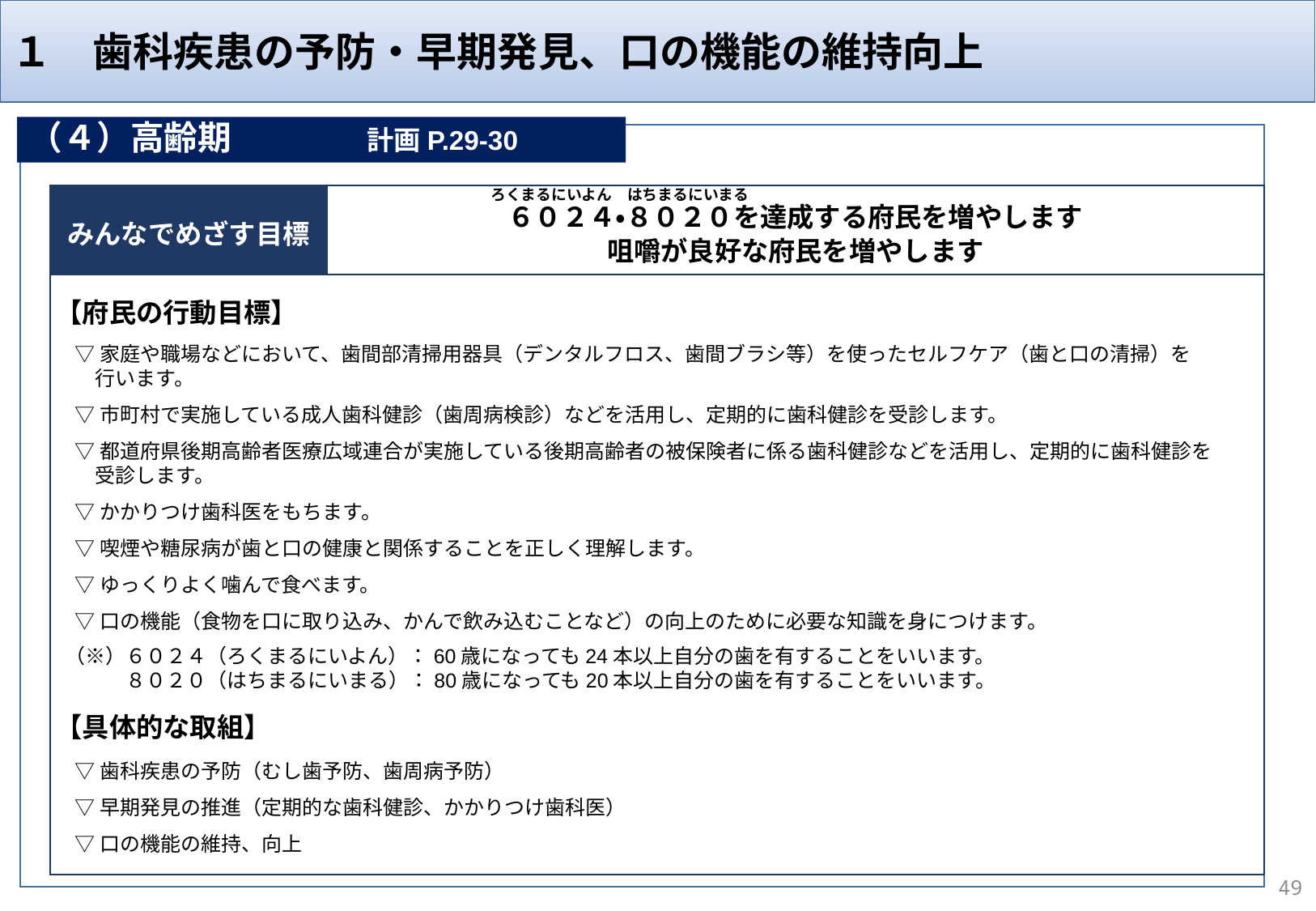

１　歯科疾患の予防・早期発見、口の機能の維持向上
（４）高齢期　　　　計画P.29-30
計画Ｐ59
ろくまるにいよん
はちまるにいまる
みんなでめざす目標
６０２４・８０２０を達成する府民を増やします
咀嚼が良好な府民を増やします

【府民の行動目標】
▽家庭や職場などにおいて、歯間部清掃用器具（デンタルフロス、歯間ブラシ等）を使ったセルフケア（歯と口の清掃）を
　行います。

▽市町村で実施している成人歯科健診（歯周病検診）などを活用し、定期的に歯科健診を受診します。

▽都道府県後期高齢者医療広域連合が実施している後期高齢者の被保険者に係る歯科健診などを活用し、定期的に歯科健診を
　受診します。

▽かかりつけ歯科医をもちます。

▽喫煙や糖尿病が歯と口の健康と関係することを正しく理解します。

▽ゆっくりよく噛んで食べます。

▽口の機能（食物を口に取り込み、かんで飲み込むことなど）の向上のために必要な知識を身につけます。

（※）６０２４（ろくまるにいよん）：60歳になっても24本以上自分の歯を有することをいいます。
　　　８０２０（はちまるにいまる）：80歳になっても20本以上自分の歯を有することをいいます。
【具体的な取組】
▽歯科疾患の予防（むし歯予防、歯周病予防）

▽早期発見の推進（定期的な歯科健診、かかりつけ歯科医）

▽口の機能の維持、向上
49